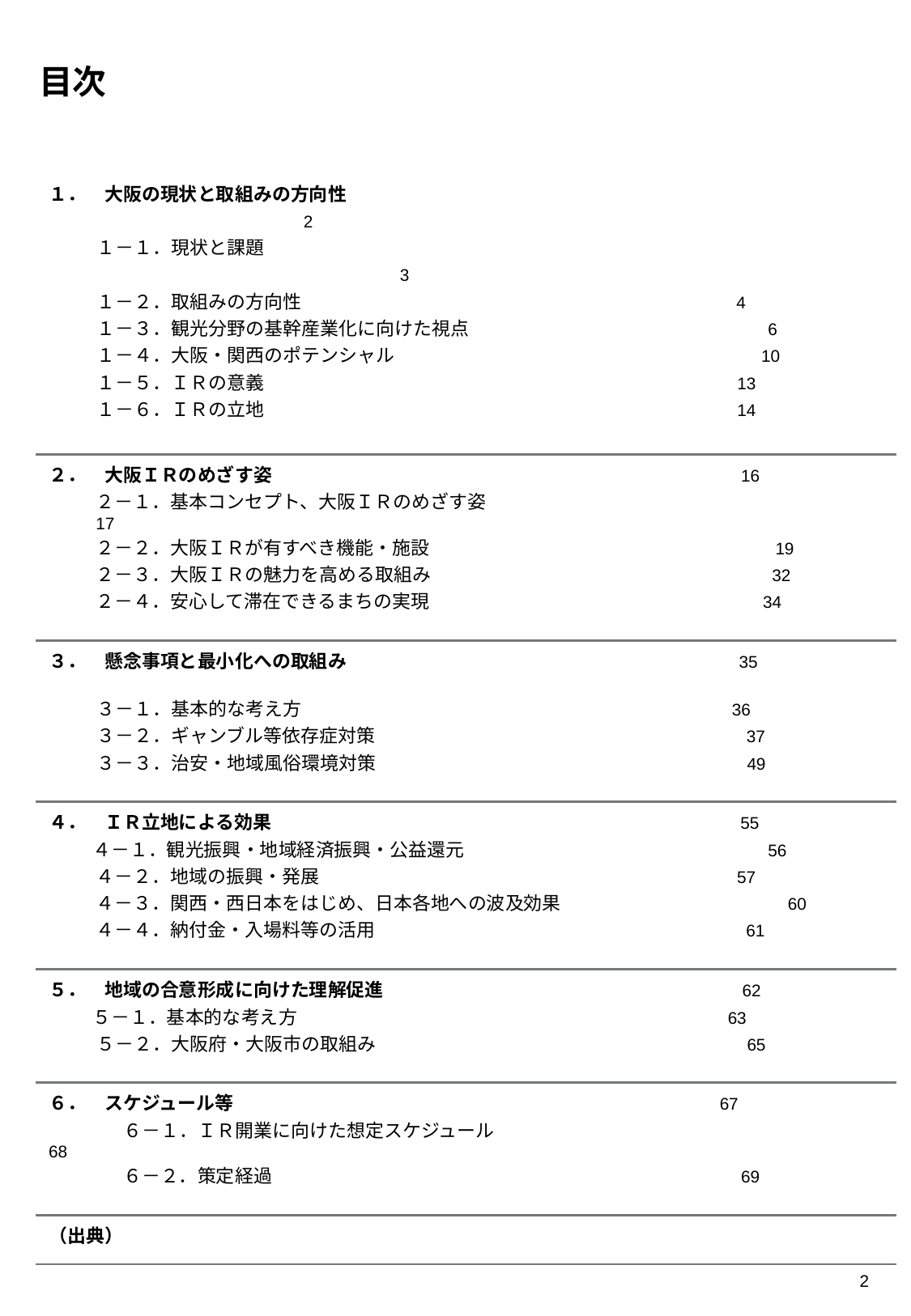

# 目次
| １．　大阪の現状と取組みの方向性　　　　　　　　　　　　　　　　　　　　　　　　　　　　　　　　　　　　　 2 １－１．現状と課題　　　　　　　　　　　　　　　　　　　　　　　　　　　　　　　　　　　　　　　　　　　　　3　　　　　　　　　　　 １－２．取組みの方向性 4 １－３．観光分野の基幹産業化に向けた視点 6 １－４．大阪・関西のポテンシャル 10 １－５．ＩＲの意義 13 １－６．ＩＲの立地 14 |  |
| --- | --- |
| ２．　大阪ＩＲのめざす姿 16 ２－１．基本コンセプト、大阪ＩＲのめざす姿 17 ２－２．大阪ＩＲが有すべき機能・施設 19 ２－３．大阪ＩＲの魅力を高める取組み　 32 ２－４．安心して滞在できるまちの実現 34 |  |
| ３．　懸念事項と最小化への取組み 35 ３－１．基本的な考え方 36 ３－２．ギャンブル等依存症対策 37 ３－３．治安・地域風俗環境対策 49 |  |
| ４．　ＩＲ立地による効果 55 ４－１．観光振興・地域経済振興・公益還元 56 ４－２．地域の振興・発展 57 ４－３．関西・西日本をはじめ、日本各地への波及効果 60 ４－４．納付金・入場料等の活用 61 |  |
| ５．　地域の合意形成に向けた理解促進 62 ５－１．基本的な考え方 63 ５－２．大阪府・大阪市の取組み 65 |  |
| ６．　スケジュール等 67 　　　　６－１．ＩＲ開業に向けた想定スケジュール 68 　　　　６－２．策定経過 69 |  |
| （出典） |  |
2